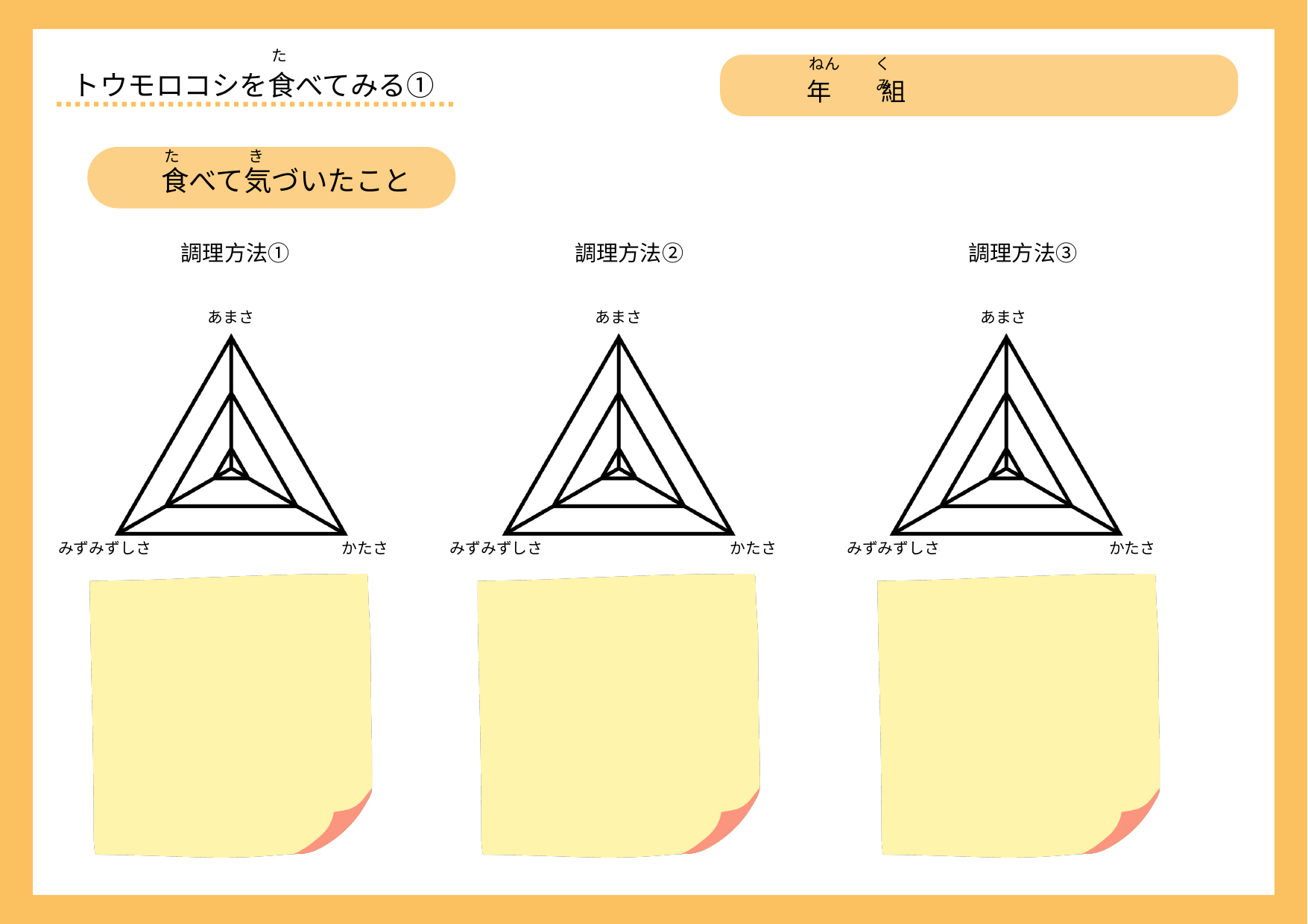

た
ねん
くみ

トウモロコシを食べてみる①
　年　　組

た
き

食べて気づいたこと
調理方法①
調理方法②
調理方法③
あまさ
あまさ
あまさ

みずみずしさ
かたさ
みずみずしさ
かたさ
みずみずしさ
かたさ